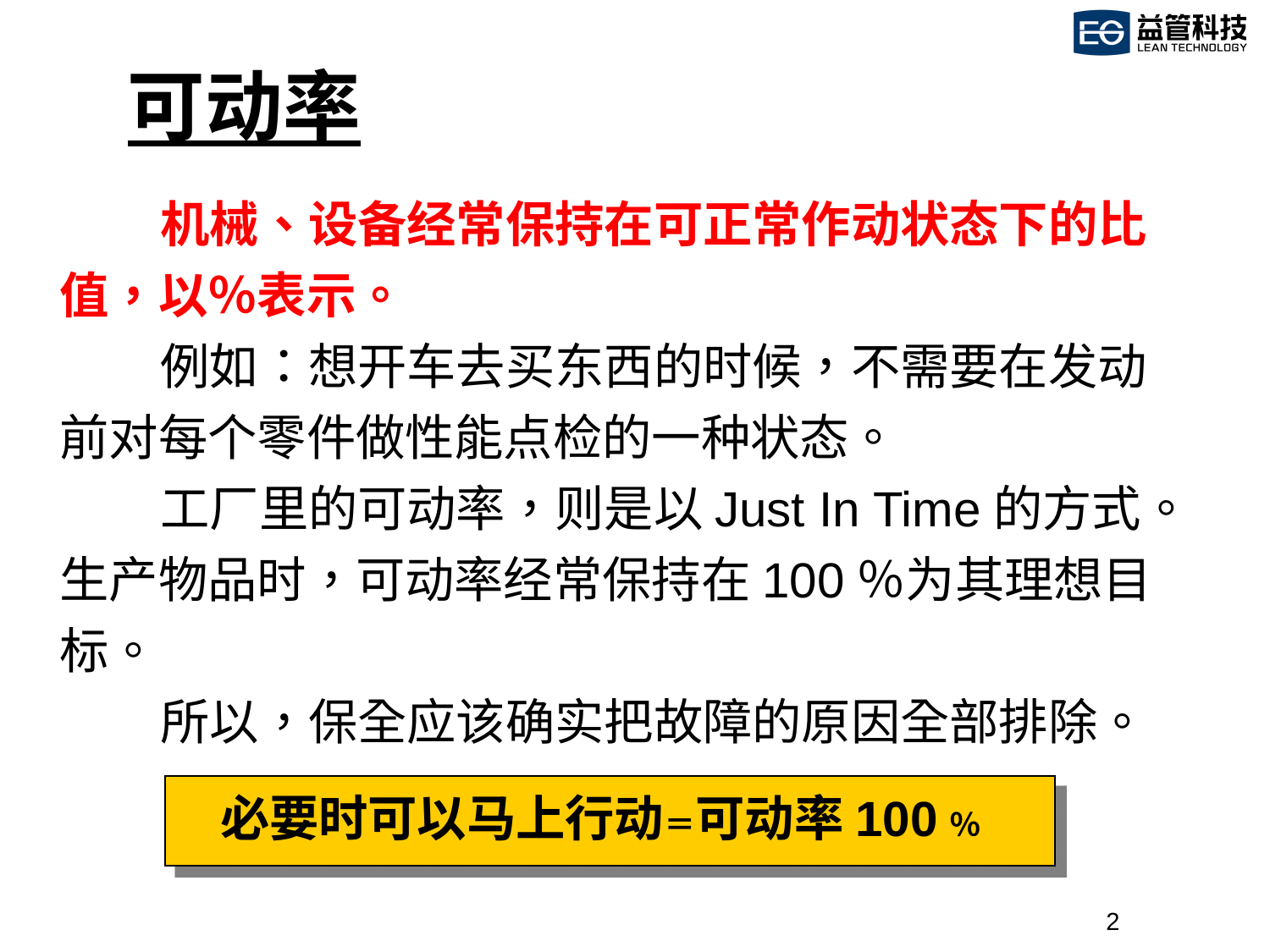

# 可动率
机械、设备经常保持在可正常作动状态下的比值，以％表示。
例如：想开车去买东西的时候，不需要在发动前对每个零件做性能点检的一种状态。
工厂里的可动率，则是以Just In Time的方式。生产物品时，可动率经常保持在100％为其理想目标。
所以，保全应该确实把故障的原因全部排除。

必要时可以马上行动＝可动率100％